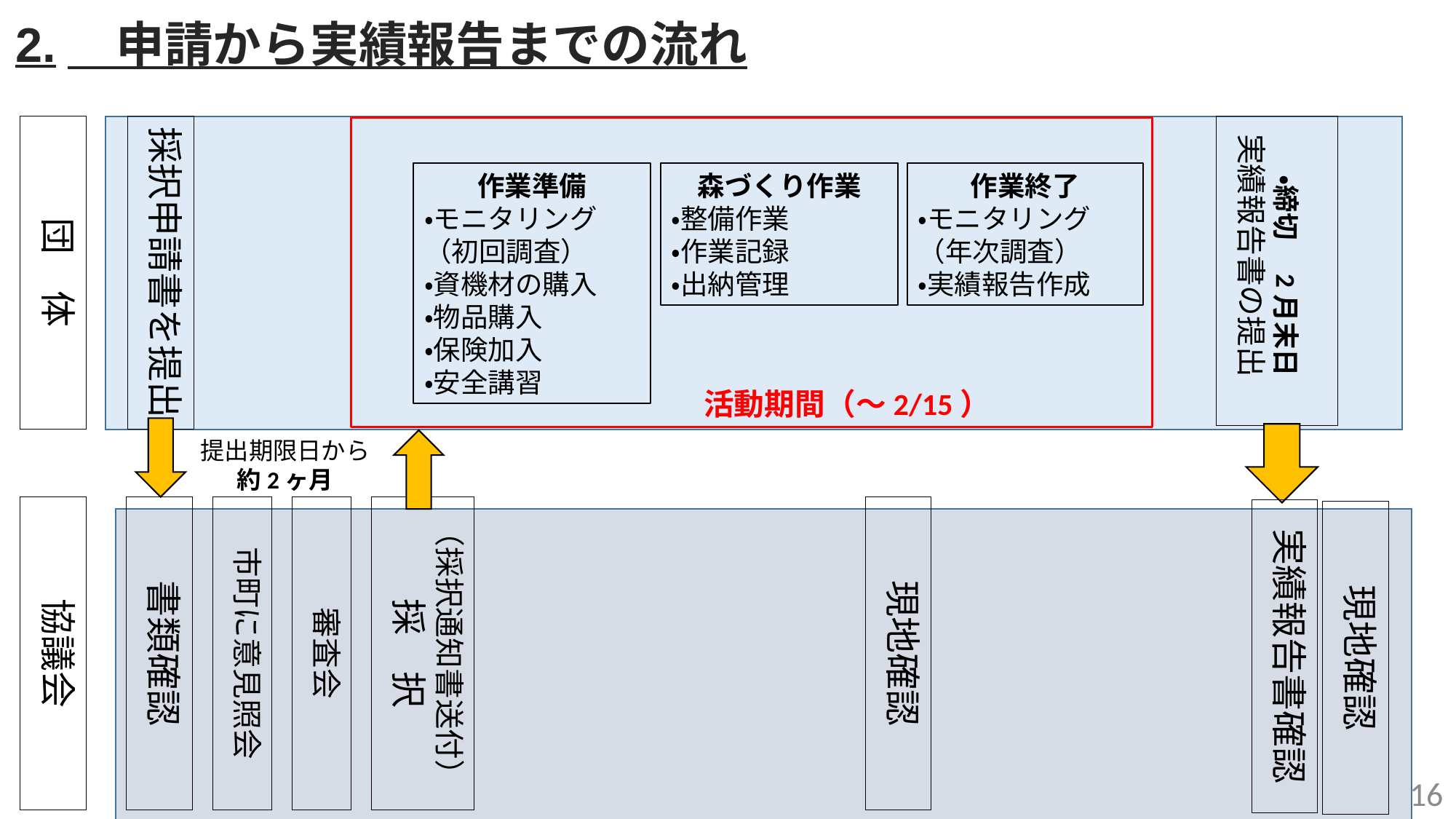

2.　申請から実績報告までの流れ

　　・締切　2月末日
実績報告書の提出
採択申請書を提出
団　体

　　　　　　　活動期間（～2/15）
作業準備
・モニタリング
（初回調査）
・資機材の購入
・物品購入
・保険加入
・安全講習
森づくり作業
・整備作業
・作業記録
・出納管理
作業終了
・モニタリング
（年次調査）
・実績報告作成

提出期限日から
約2ヶ月

現地確認
審査会
（採択通知書送付）
採　択
協議会
書類確認
市町に意見照会
実績報告書確認
現地確認

16